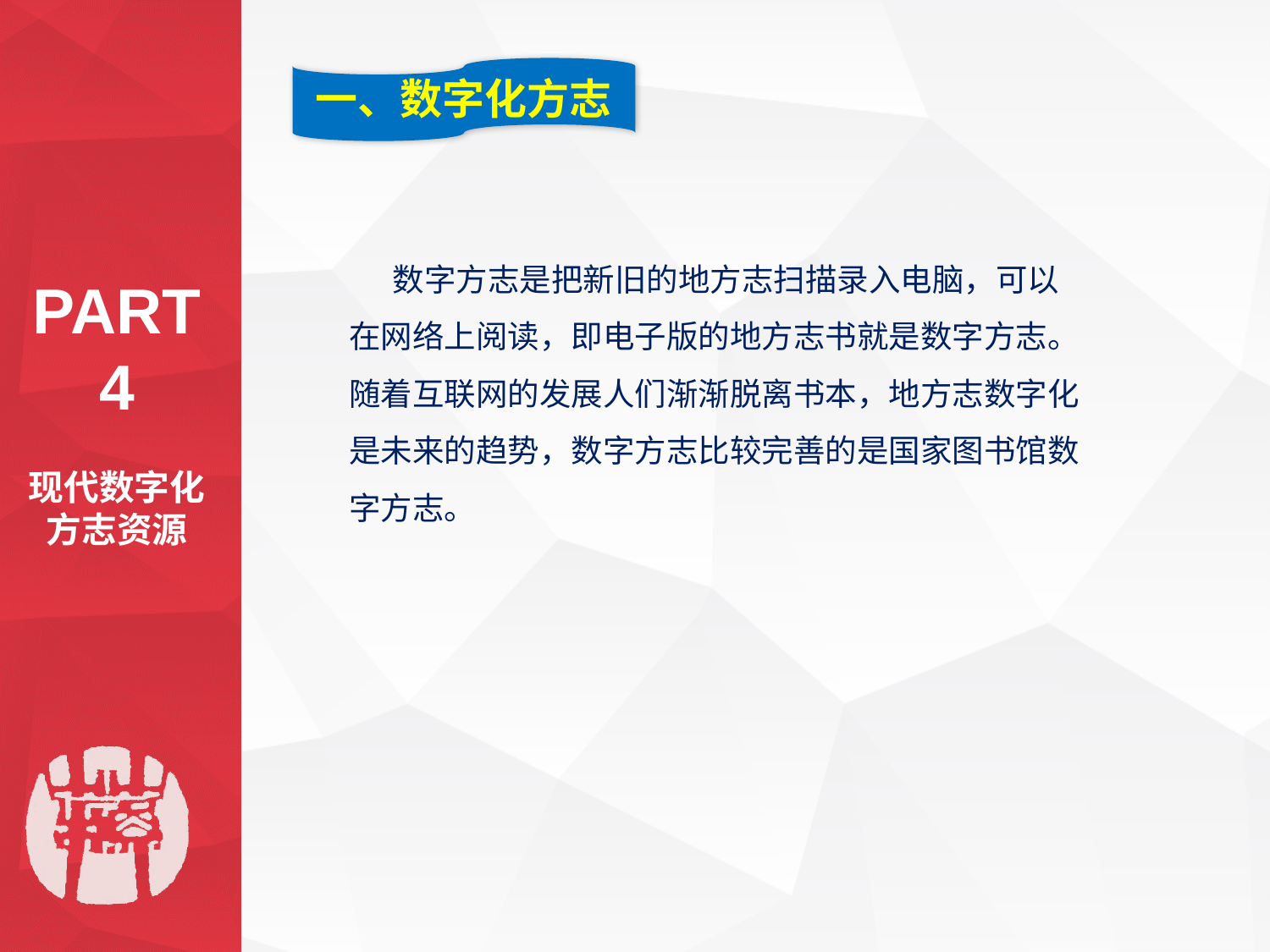

一、数字化方志
     数字方志是把新旧的地方志扫描录入电脑，可以在网络上阅读，即电子版的地方志书就是数字方志。随着互联网的发展人们渐渐脱离书本，地方志数字化是未来的趋势，数字方志比较完善的是国家图书馆数字方志。
PART 4
现代数字化方志资源